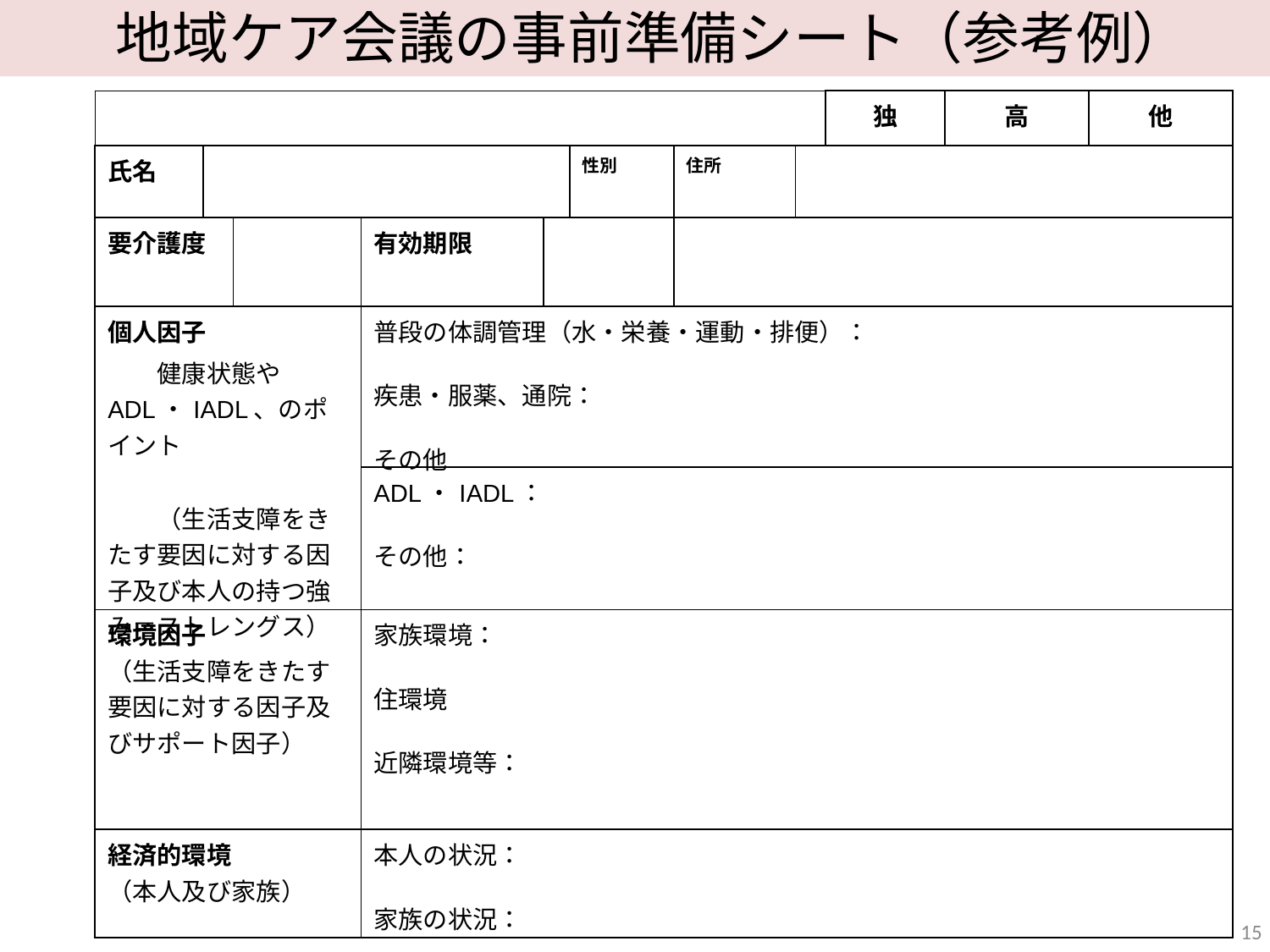

地域ケア会議の事前準備シート（参考例）
|  |  |  |  |  |  |  |  | 独 | 高 | 他 |
| --- | --- | --- | --- | --- | --- | --- | --- | --- | --- | --- |
| 氏名 |  |  |  |  | 性別 | 住所 |  |  |  |  |
| 要介護度 |  |  | 有効期限 |  |  |  |  |  |  |  |
| 個人因子 　　健康状態やADL・IADL、のポイント 　　（生活支障をきたす要因に対する因子及び本人の持つ強み＝ストレングス） |  |  | 普段の体調管理（水・栄養・運動・排便）：　 疾患・服薬、通院：　　 その他 |  |  |  |  |  |  |  |
|  |  |  | ADL・IADL： その他： |  |  |  |  |  |  |  |
| 環境因子 （生活支障をきたす要因に対する因子及びサポート因子） |  |  | 家族環境： 住環境 近隣環境等： |  |  |  |  |  |  |  |
| 経済的環境 （本人及び家族） |  |  | 本人の状況： 家族の状況： |  |  |  |  |  |  |  |
15